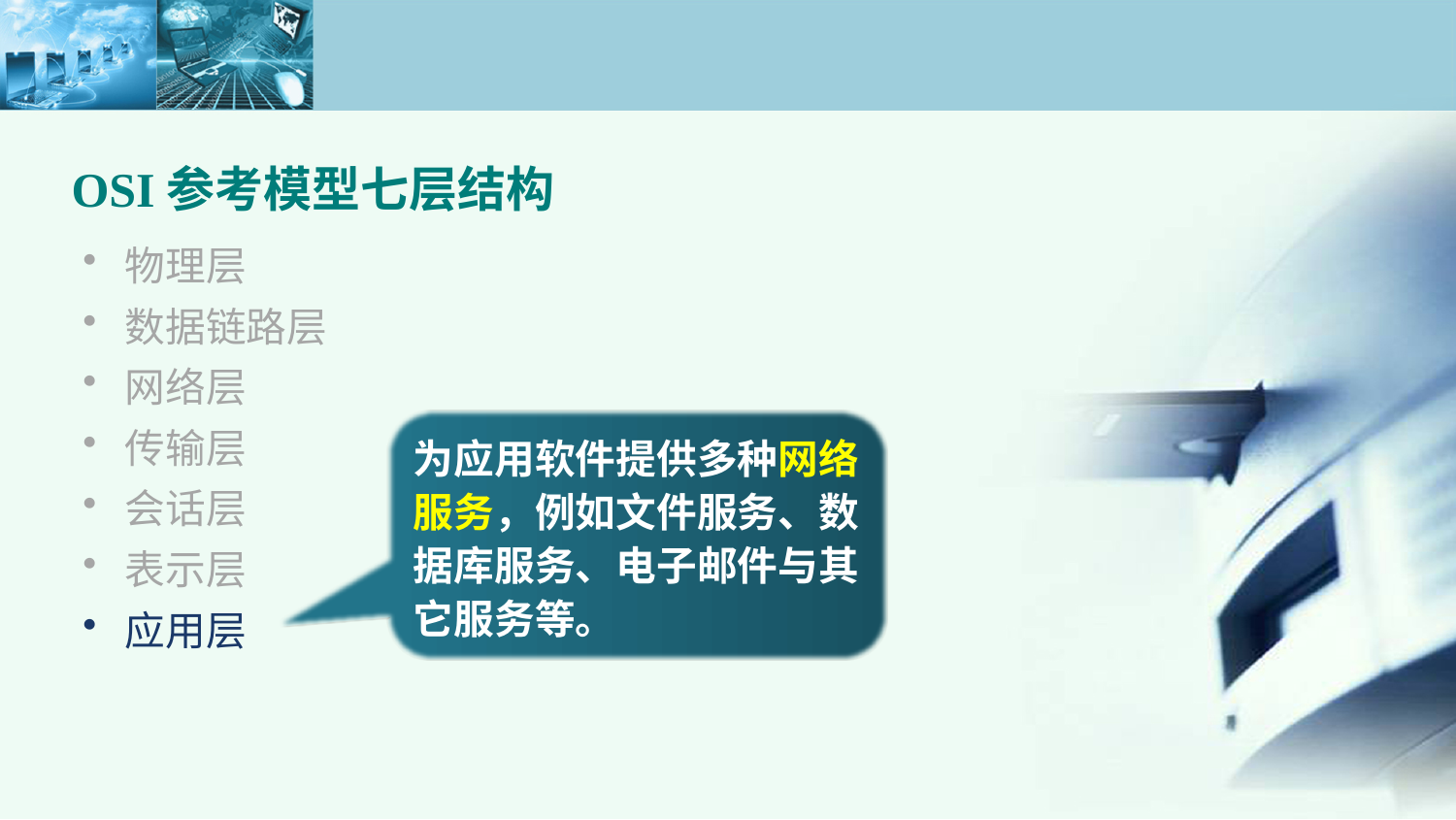

OSI参考模型七层结构
物理层
数据链路层
网络层
传输层
会话层
表示层
应用层
为应用软件提供多种网络服务，例如文件服务、数据库服务、电子邮件与其它服务等。